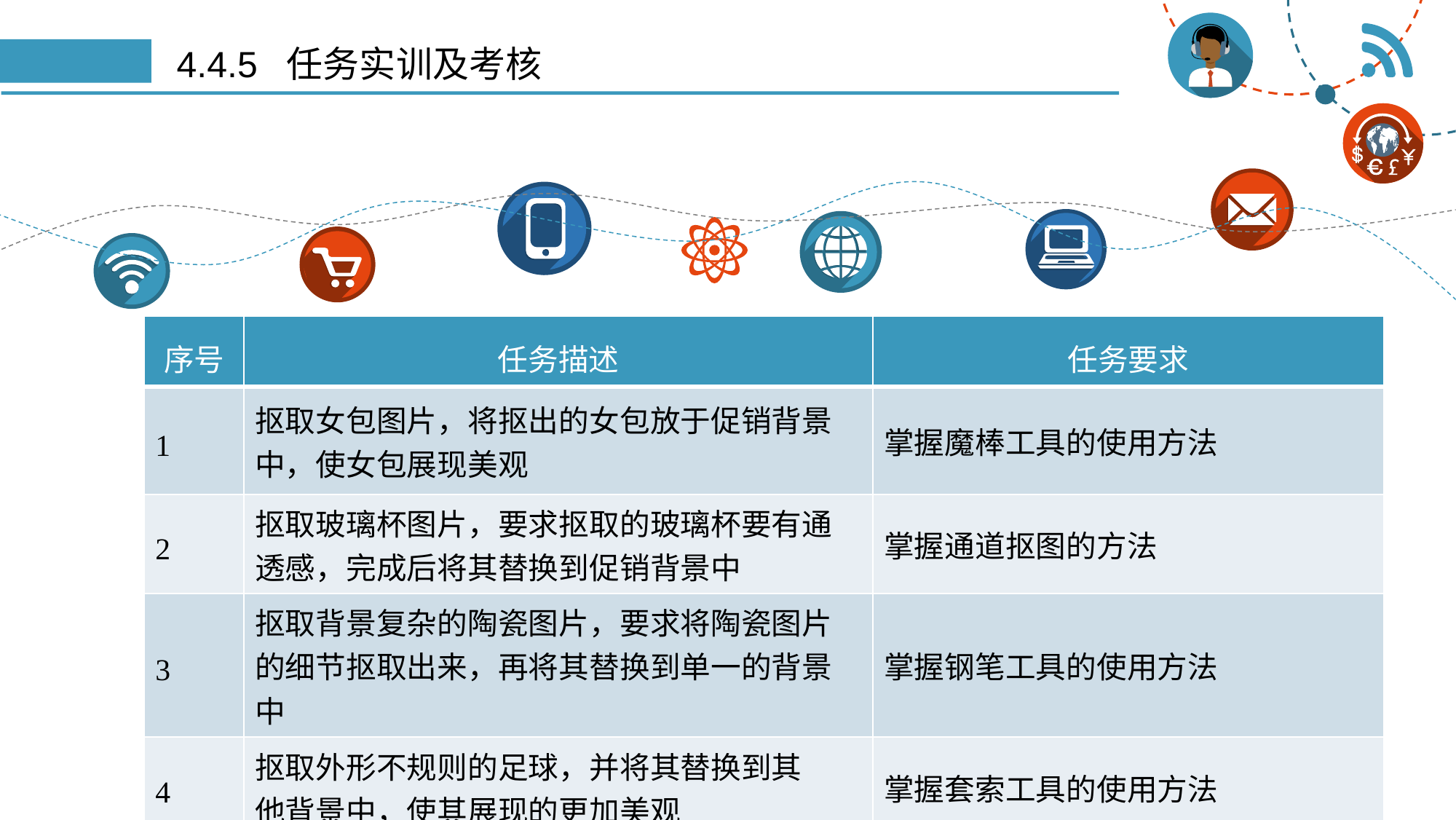

# 4.4.5  任务实训及考核

| 序号 | 任务描述 | 任务要求 |
| --- | --- | --- |
| 1 | 抠取女包图片，将抠出的女包放于促销背景中，使女包展现美观 | 掌握魔棒工具的使用方法 |
| 2 | 抠取玻璃杯图片，要求抠取的玻璃杯要有通透感，完成后将其替换到促销背景中 | 掌握通道抠图的方法 |
| 3 | 抠取背景复杂的陶瓷图片，要求将陶瓷图片的细节抠取出来，再将其替换到单一的背景中 | 掌握钢笔工具的使用方法 |
| 4 | 抠取外形不规则的足球，并将其替换到其 他背景中，使其展现的更加美观 | 掌握套索工具的使用方法 |